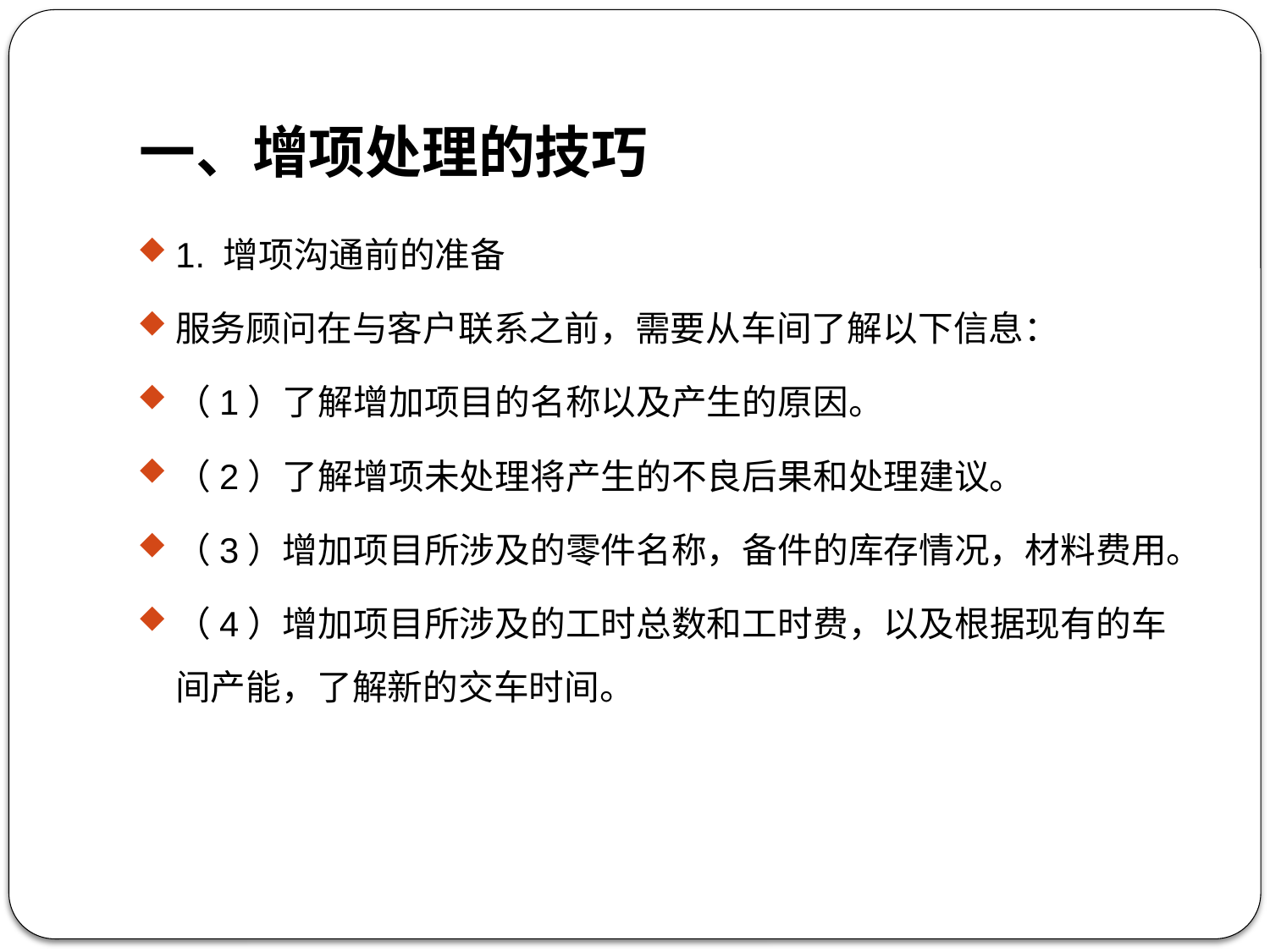

# 一、增项处理的技巧
1. 增项沟通前的准备
服务顾问在与客户联系之前，需要从车间了解以下信息：
（1）了解增加项目的名称以及产生的原因。
（2）了解增项未处理将产生的不良后果和处理建议。
（3）增加项目所涉及的零件名称，备件的库存情况，材料费用。
（4）增加项目所涉及的工时总数和工时费，以及根据现有的车间产能，了解新的交车时间。